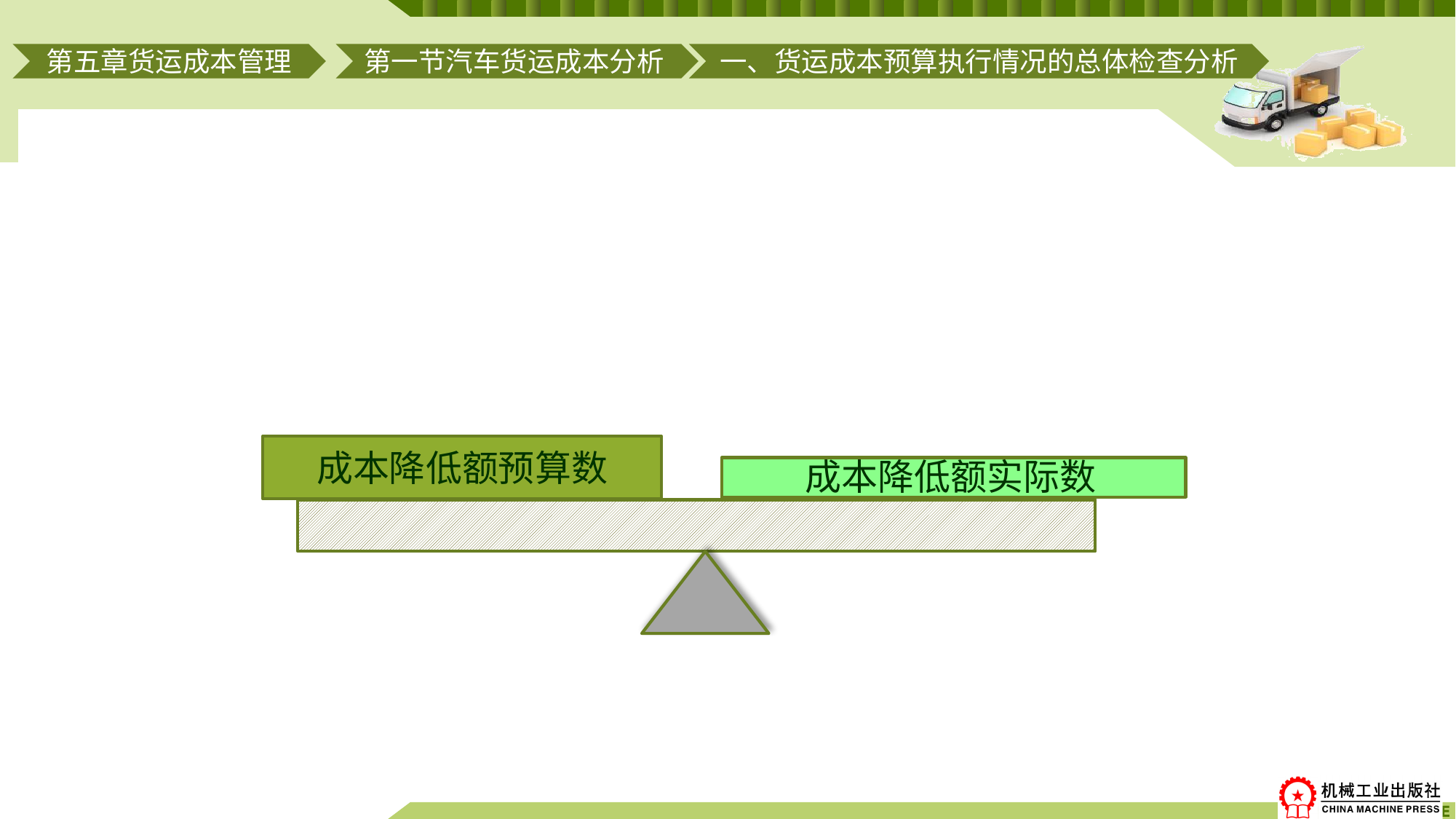

第一节汽车货运成本分析
一、货运成本预算执行情况的总体检查分析
第五章货运成本管理

成本降低额预算数
成本降低额实际数